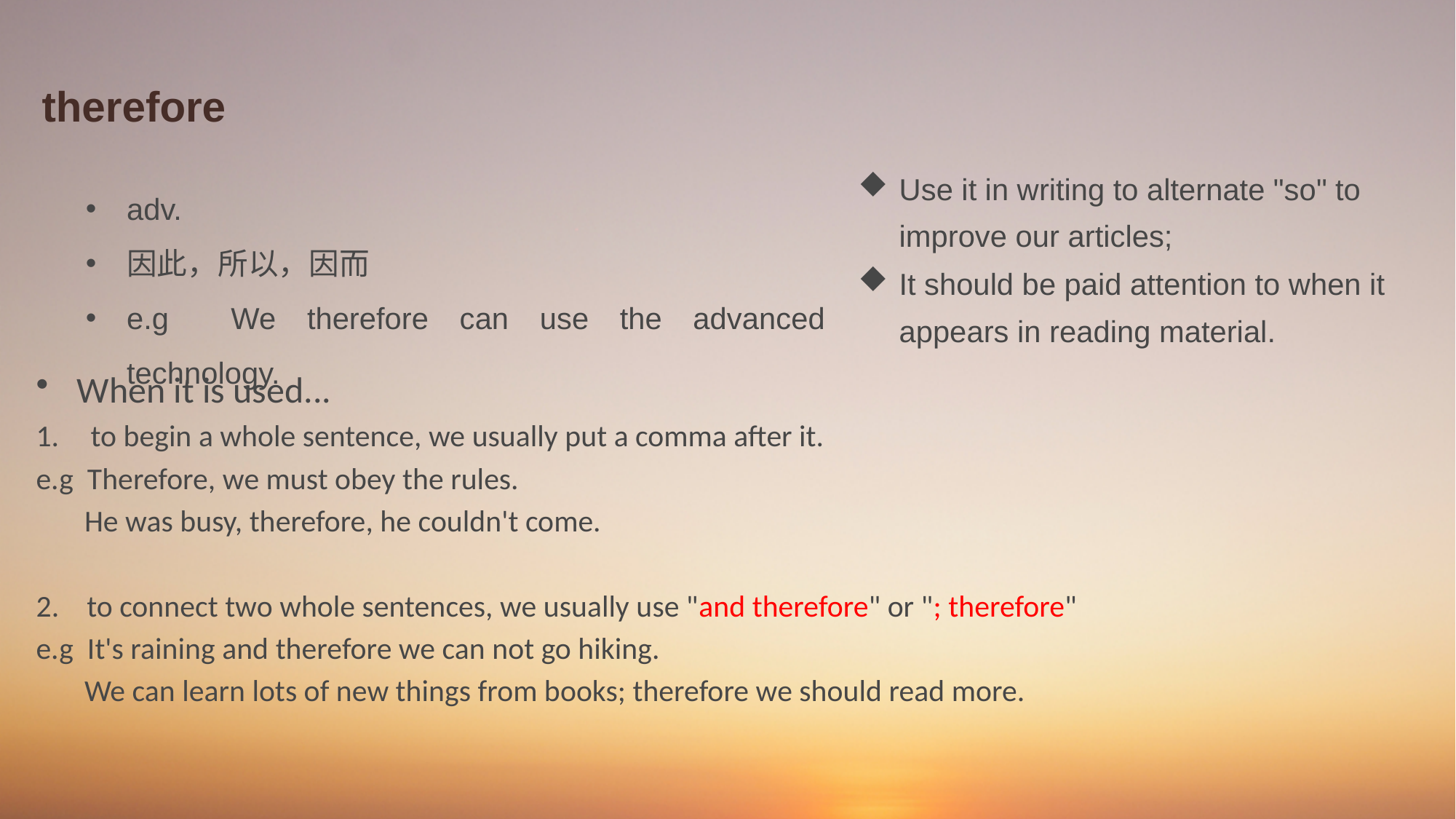

# therefore
Use it in writing to alternate "so" to improve our articles;
It should be paid attention to when it appears in reading material.
adv.
因此，所以，因而
e.g  We therefore can use the advanced technology.

When it is used...
to begin a whole sentence, we usually put a comma after it.
e.g  Therefore, we must obey the rules.
       He was busy, therefore, he couldn't come.

2.    to connect two whole sentences, we usually use "and therefore" or "; therefore"
e.g  It's raining and therefore we can not go hiking.
       We can learn lots of new things from books; therefore we should read more.